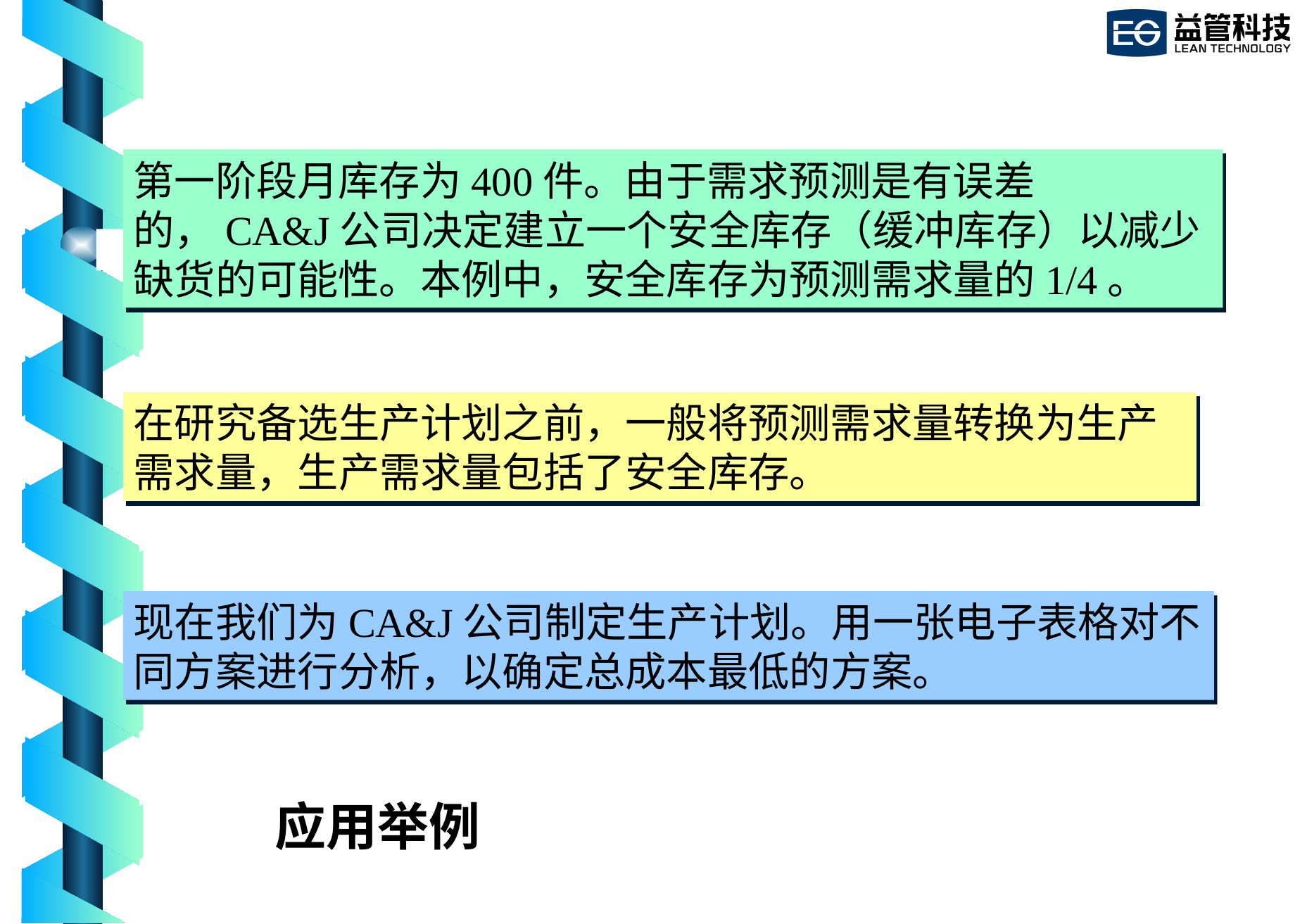

第一阶段月库存为400件。由于需求预测是有误差的，CA&J公司决定建立一个安全库存（缓冲库存）以减少缺货的可能性。本例中，安全库存为预测需求量的1/4。
在研究备选生产计划之前，一般将预测需求量转换为生产需求量，生产需求量包括了安全库存。
现在我们为CA&J公司制定生产计划。用一张电子表格对不同方案进行分析，以确定总成本最低的方案。
# 应用举例